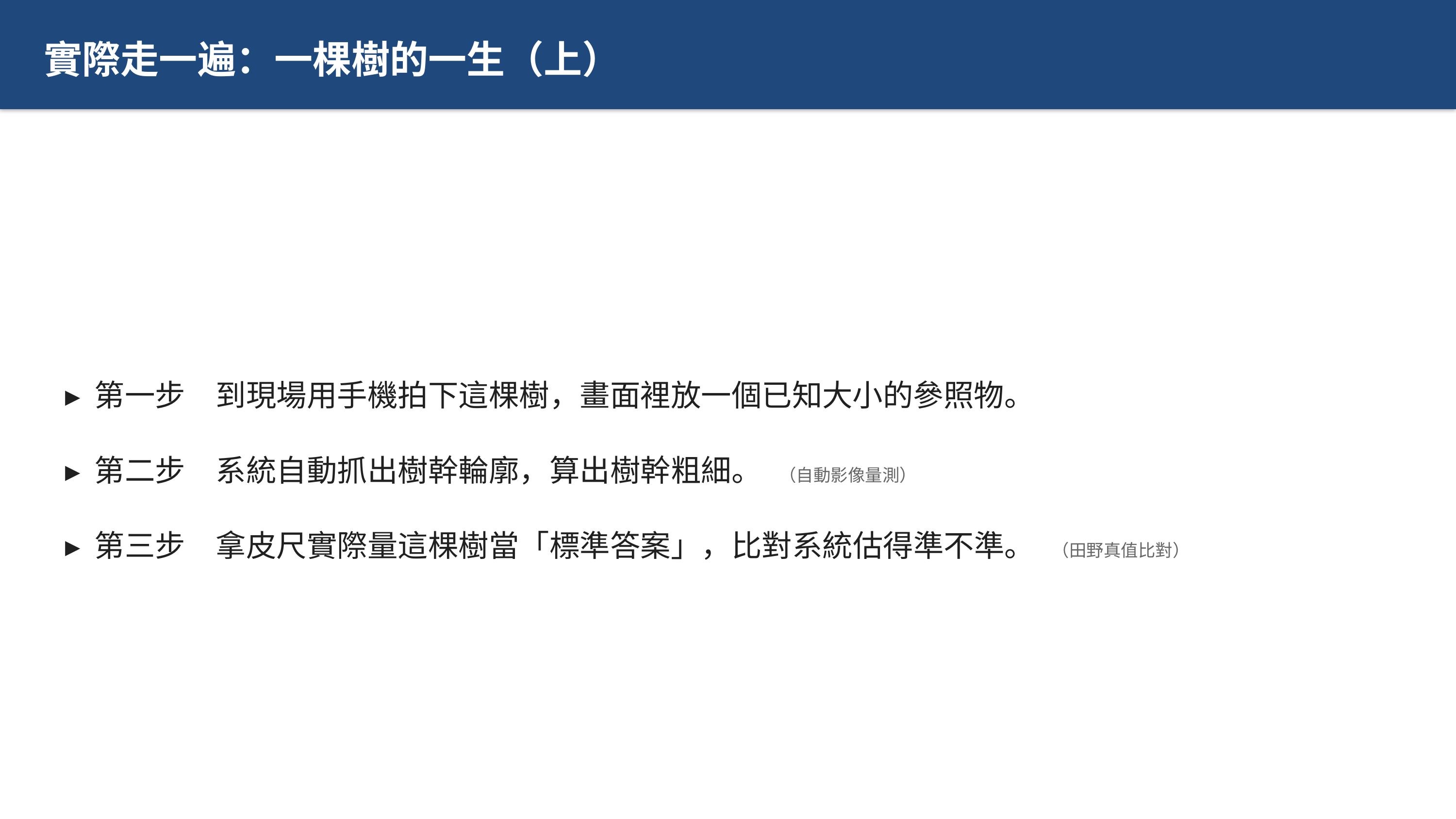

實際走一遍：一棵樹的一生（上）
▸ 第一步　到現場用手機拍下這棵樹，畫面裡放一個已知大小的參照物。
▸ 第二步　系統自動抓出樹幹輪廓，算出樹幹粗細。　（自動影像量測）
▸ 第三步　拿皮尺實際量這棵樹當「標準答案」，比對系統估得準不準。　（田野真值比對）